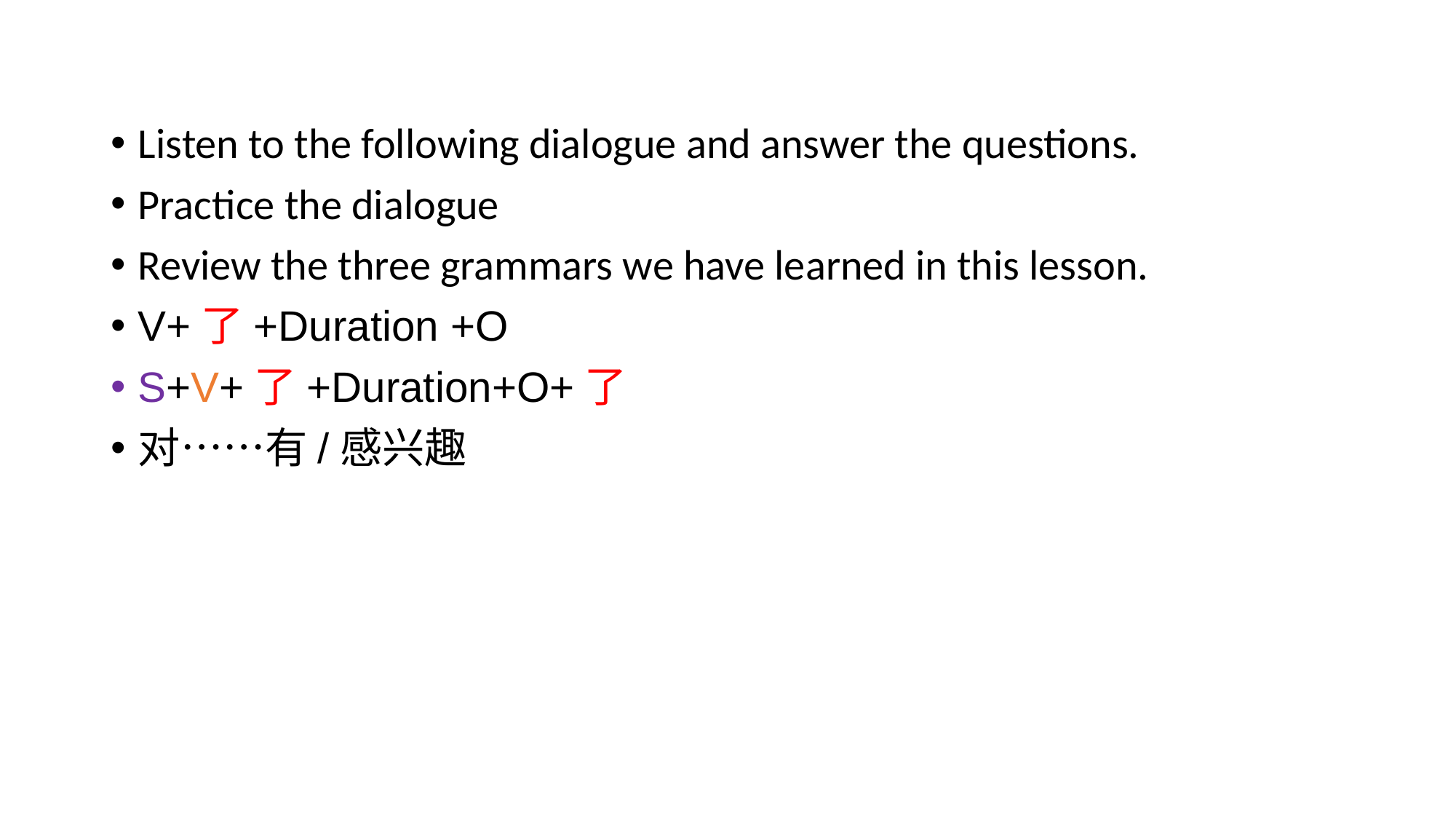

Listen to the following dialogue and answer the questions.
Practice the dialogue
Review the three grammars we have learned in this lesson.
V+了+Duration +O
S+V+了+Duration+O+了
对……有/感兴趣